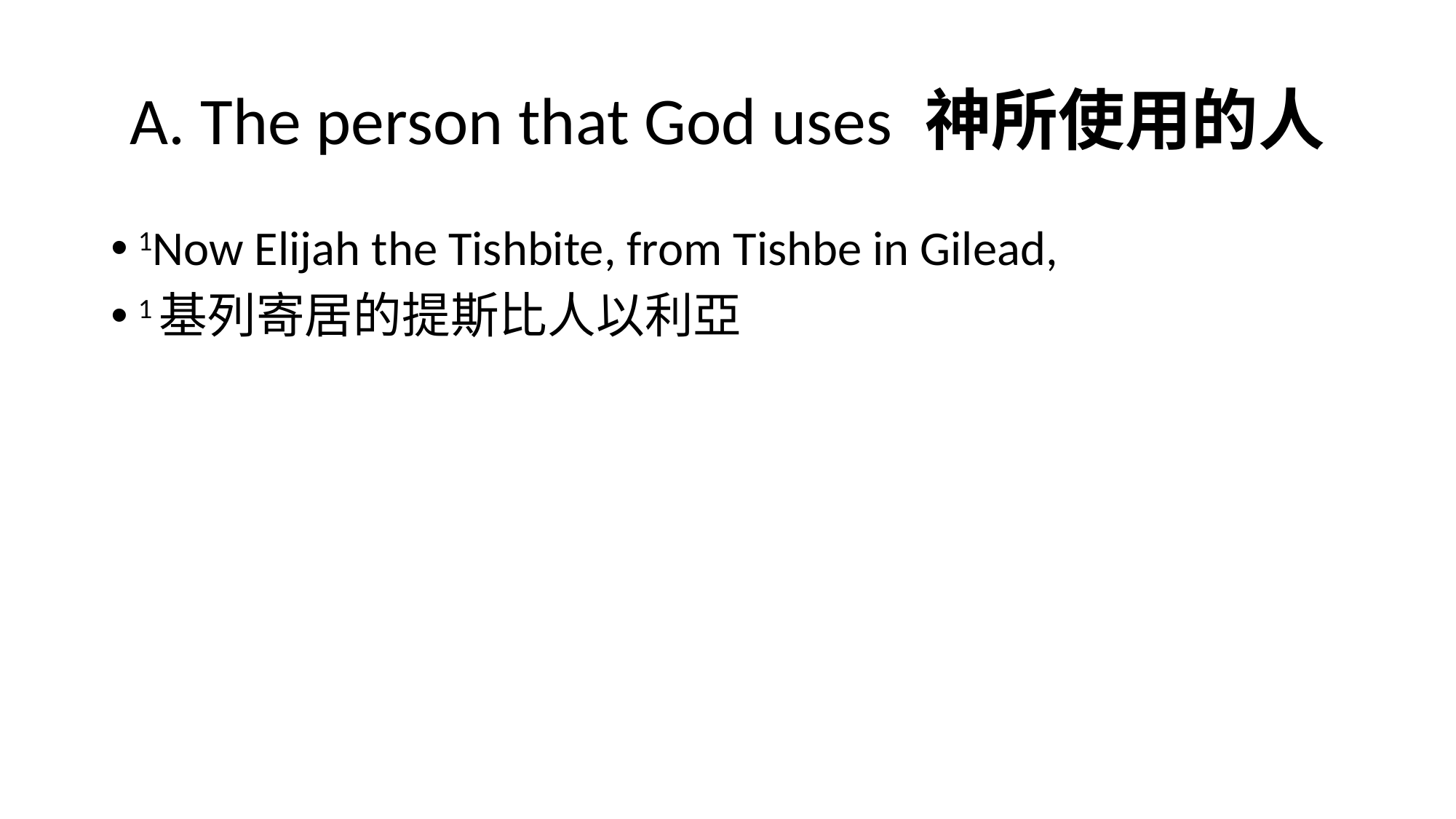

# A. The person that God uses 神所使用的人
1Now Elijah the Tishbite, from Tishbe in Gilead,
1基列寄居的提斯比人以利亞